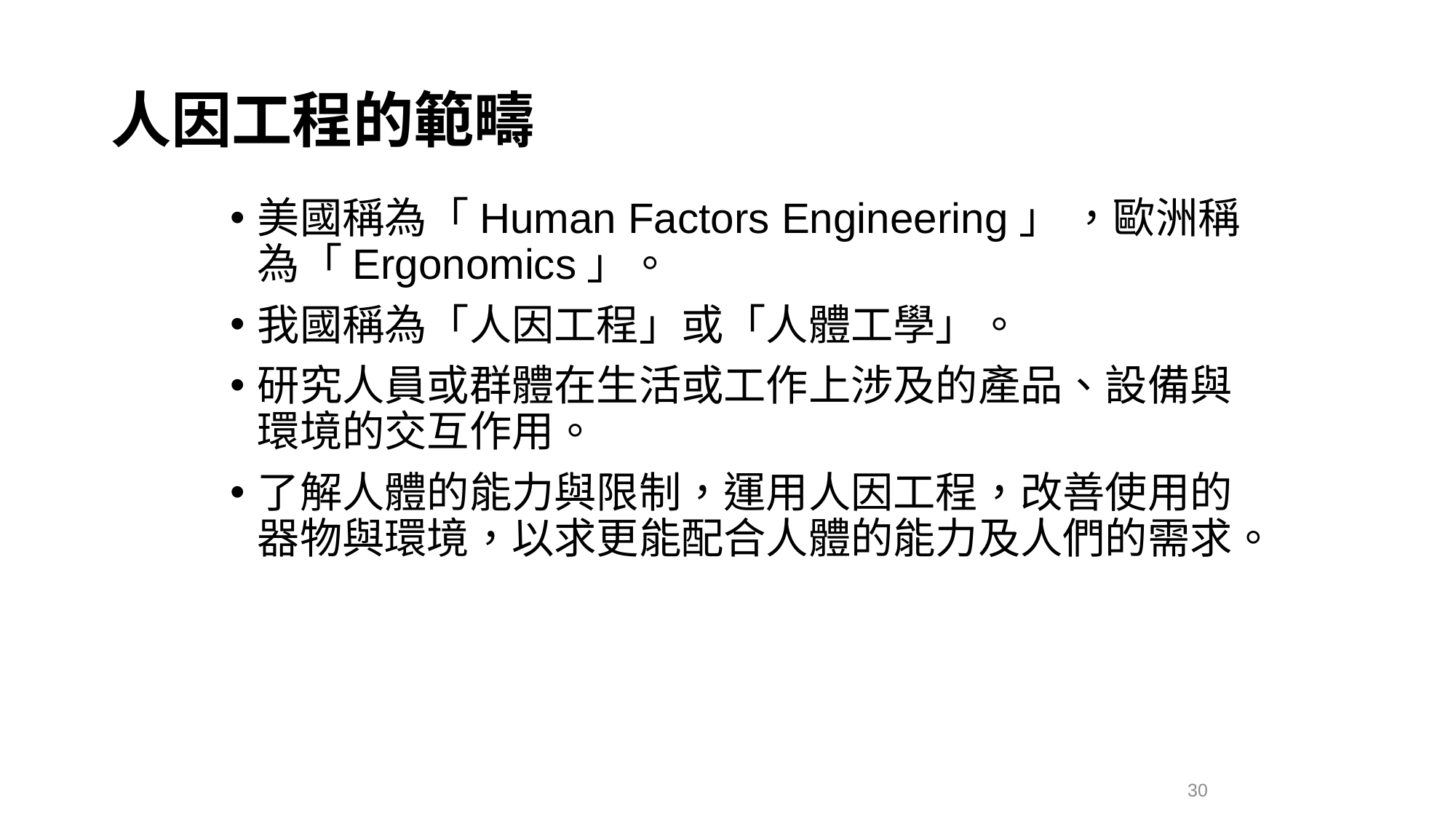

# 人因工程的範疇
美國稱為「Human Factors Engineering」 ，歐洲稱為「Ergonomics」。
我國稱為「人因工程」或「人體工學」。
研究人員或群體在生活或工作上涉及的產品、設備與環境的交互作用。
了解人體的能力與限制，運用人因工程，改善使用的器物與環境，以求更能配合人體的能力及人們的需求。
30